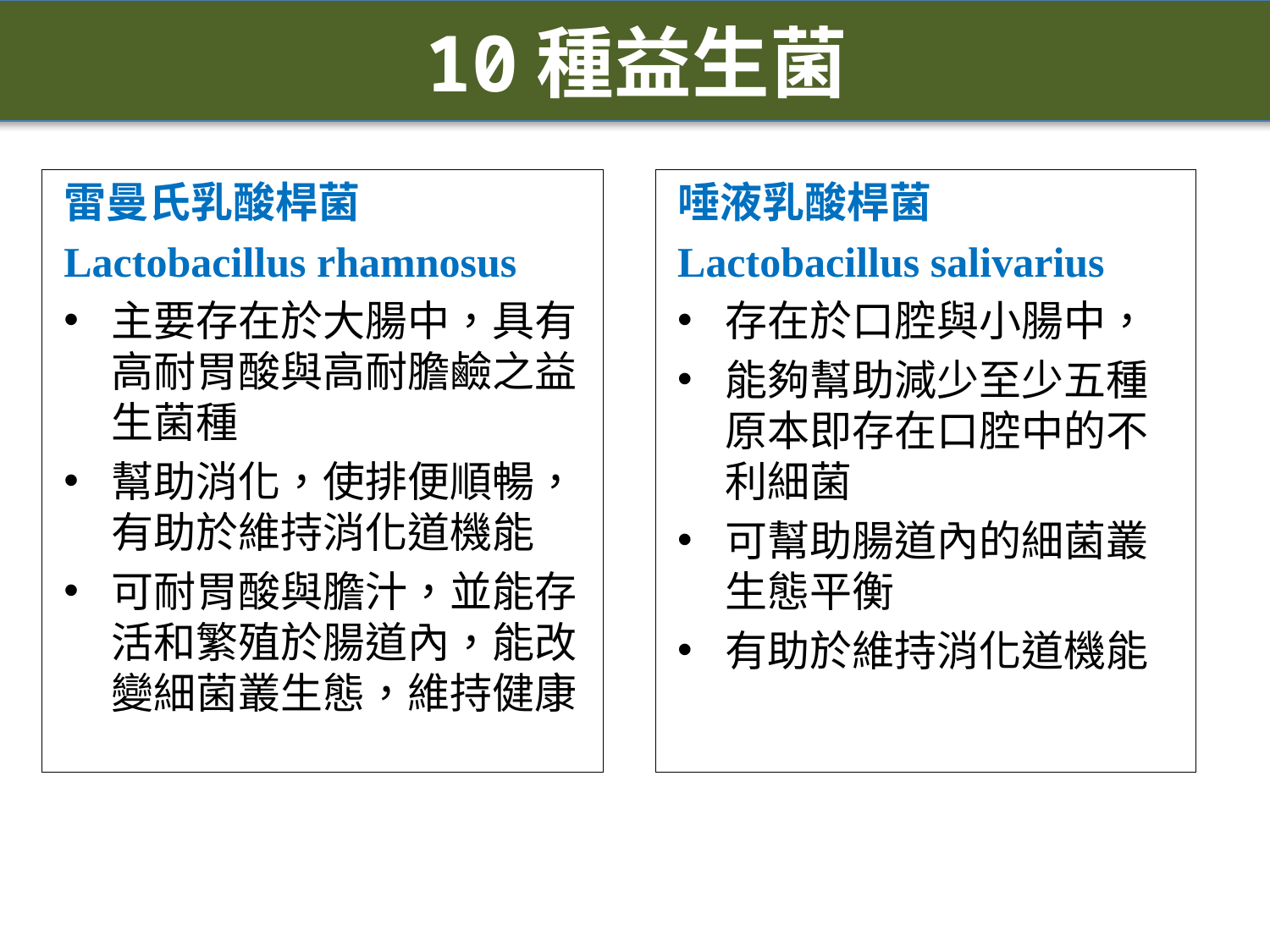

10種益生菌
雷曼氏乳酸桿菌
Lactobacillus rhamnosus
主要存在於大腸中，具有高耐胃酸與高耐膽鹼之益生菌種
幫助消化，使排便順暢，有助於維持消化道機能
可耐胃酸與膽汁，並能存活和繁殖於腸道內，能改變細菌叢生態，維持健康

唾液乳酸桿菌
Lactobacillus salivarius
存在於口腔與小腸中，
能夠幫助減少至少五種原本即存在口腔中的不利細菌
可幫助腸道內的細菌叢生態平衡
有助於維持消化道機能